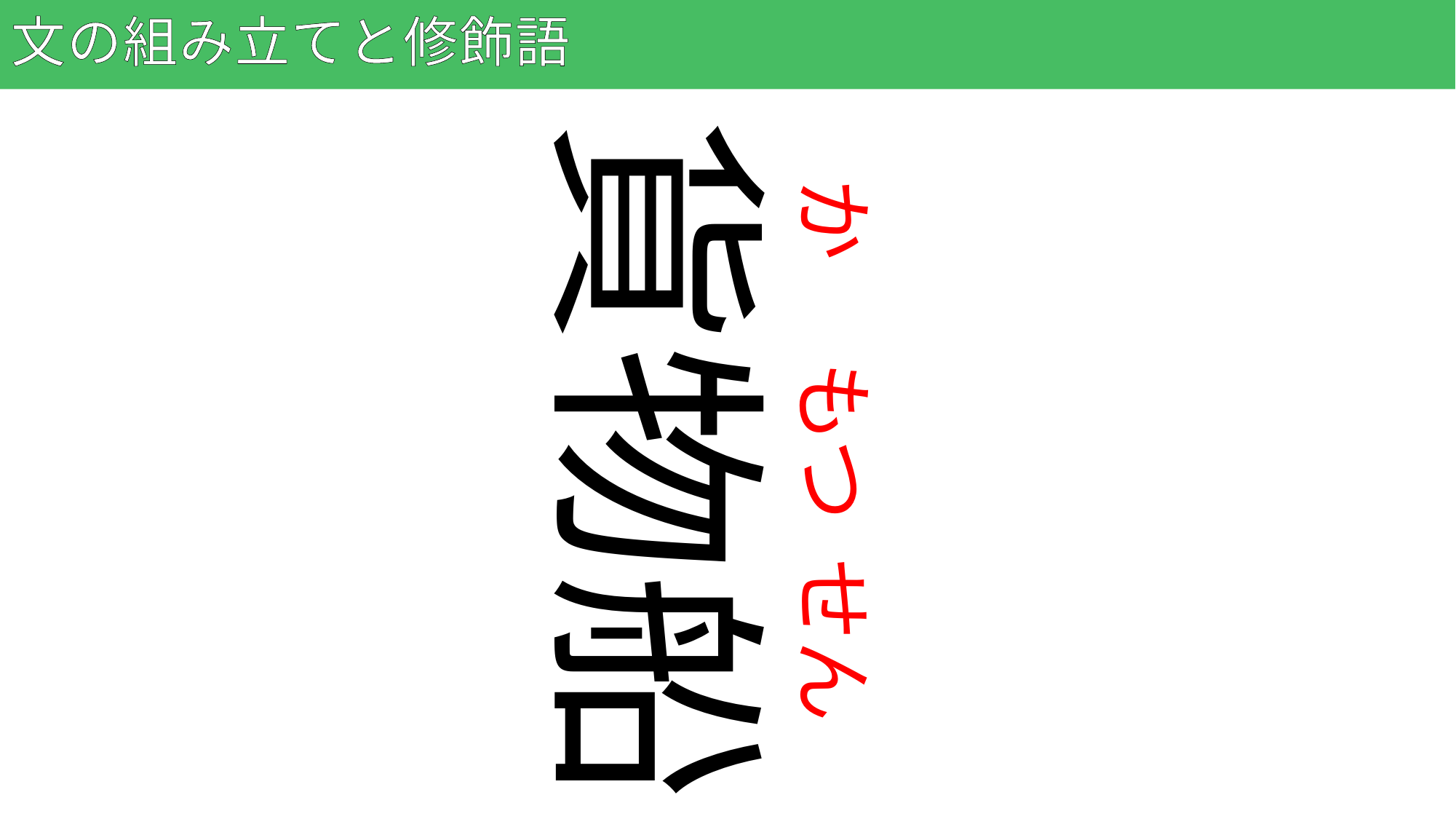

# 文の組み立てと修飾語
109
貨物船
か　 もつ  せん